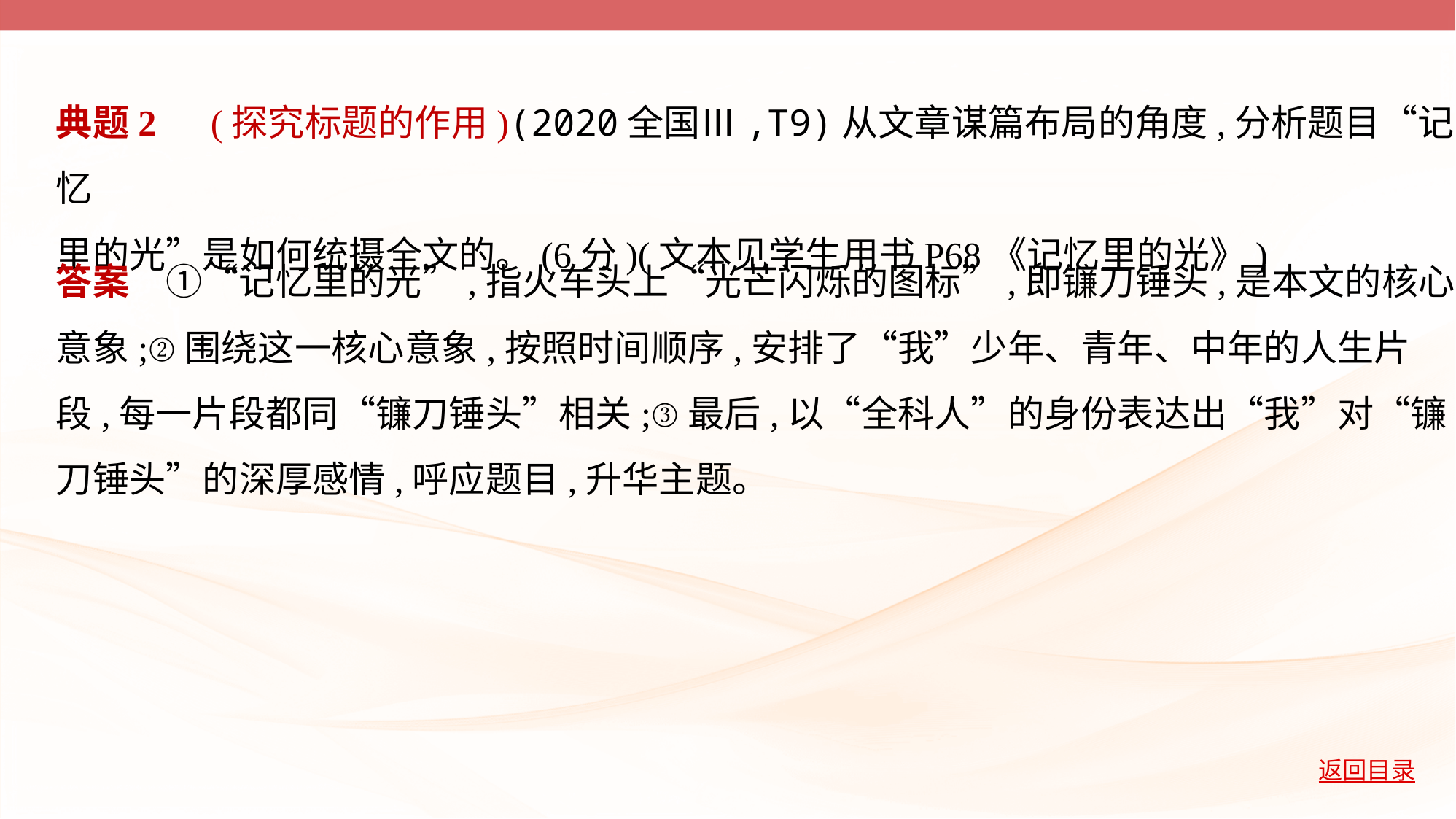

典题2　(探究标题的作用)(2020全国Ⅲ,T9)从文章谋篇布局的角度,分析题目“记忆
里的光”是如何统摄全文的。(6分)(文本见学生用书P68《记忆里的光》)
答案　①“记忆里的光”,指火车头上“光芒闪烁的图标”,即镰刀锤头,是本文的核心
意象;②围绕这一核心意象,按照时间顺序,安排了“我”少年、青年、中年的人生片
段,每一片段都同“镰刀锤头”相关;③最后,以“全科人”的身份表达出“我”对“镰
刀锤头”的深厚感情,呼应题目,升华主题。